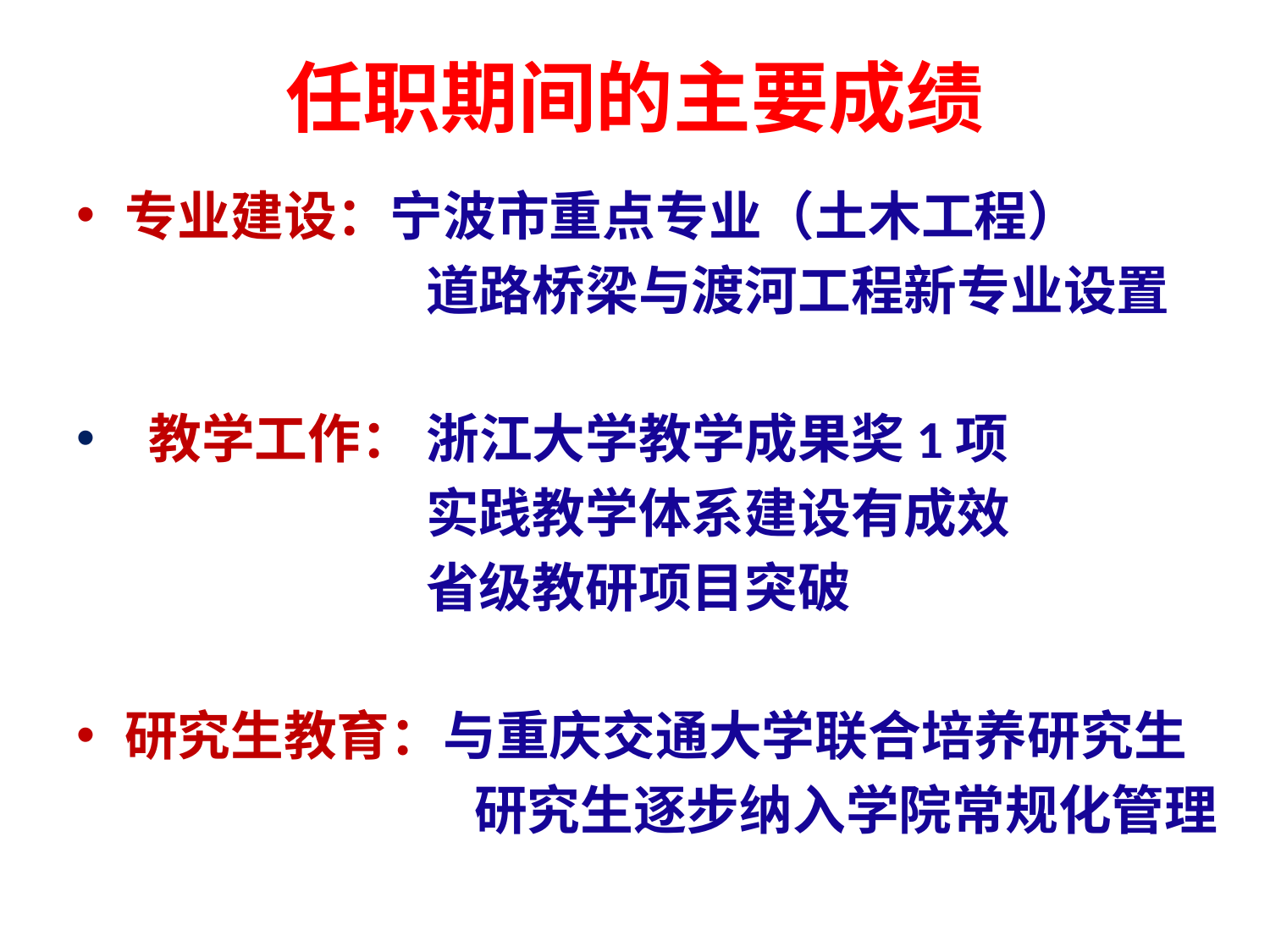

# 任职期间的主要成绩
专业建设：宁波市重点专业（土木工程）
                            道路桥梁与渡河工程新专业设置

 教学工作： 浙江大学教学成果奖1项
                            实践教学体系建设有成效
                            省级教研项目突破

研究生教育：与重庆交通大学联合培养研究生
                                研究生逐步纳入学院常规化管理